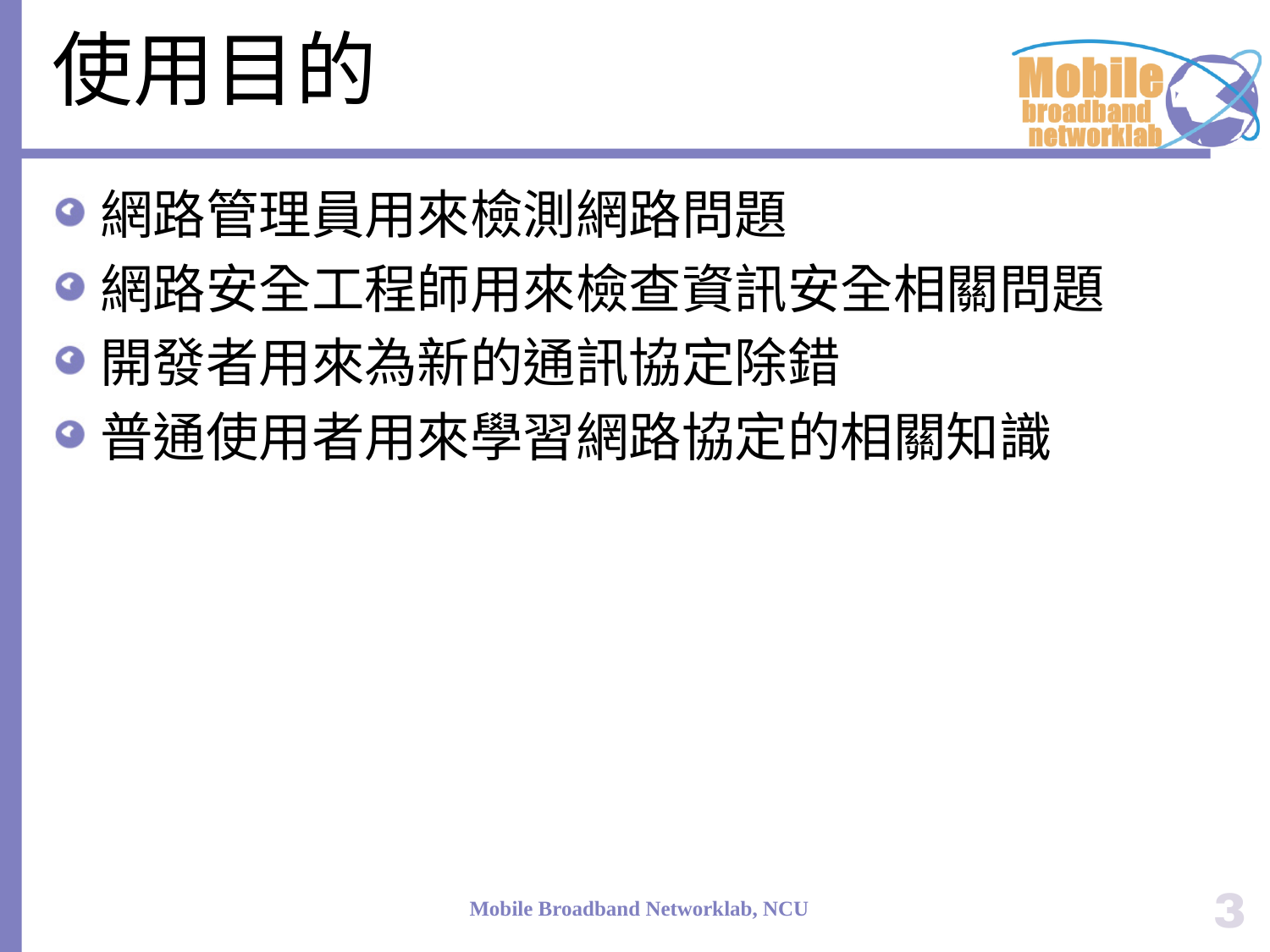

# 使用目的
網路管理員用來檢測網路問題
網路安全工程師用來檢查資訊安全相關問題
開發者用來為新的通訊協定除錯
普通使用者用來學習網路協定的相關知識

3